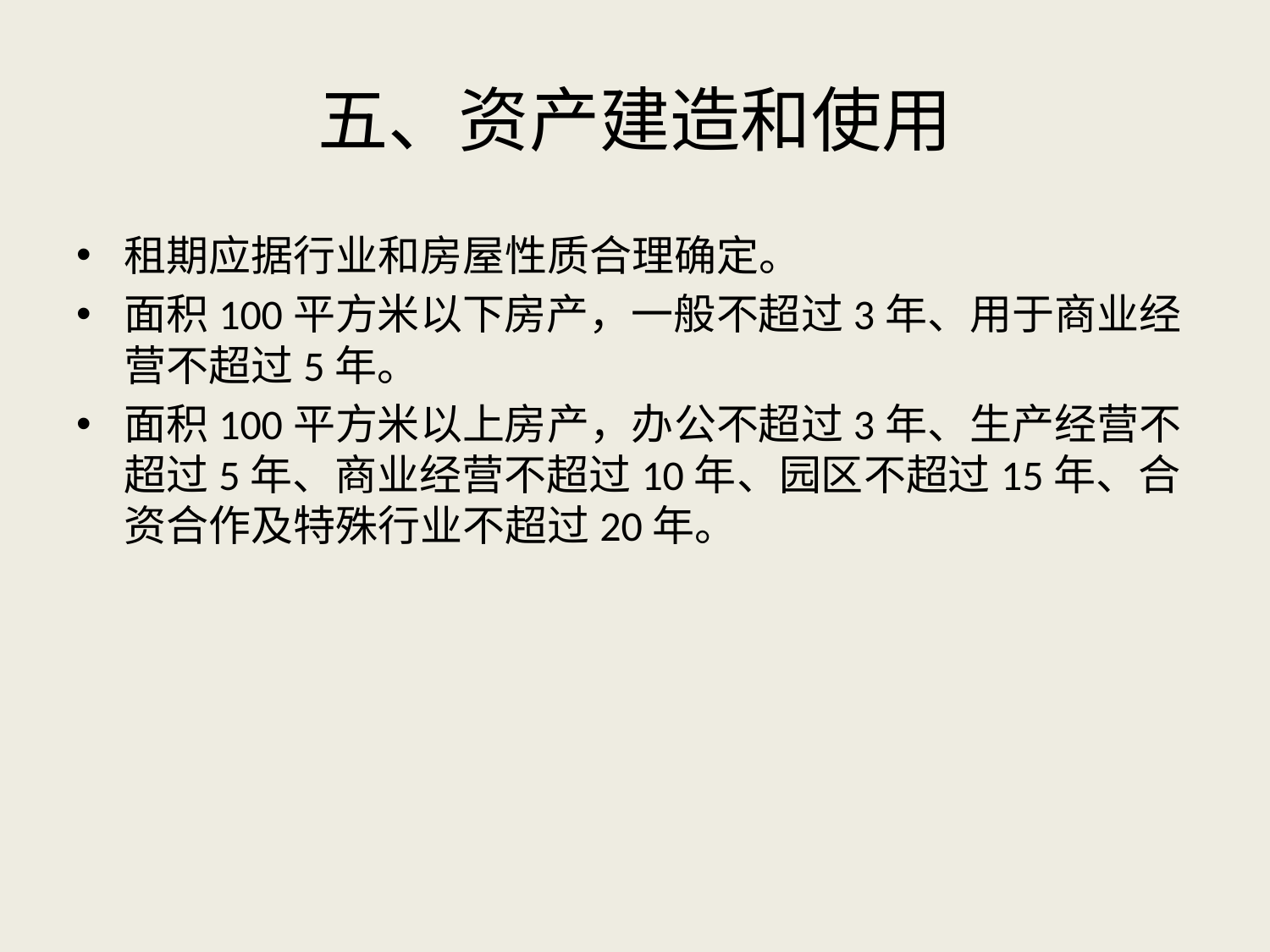

# 五、资产建造和使用
租期应据行业和房屋性质合理确定。
面积100平方米以下房产，一般不超过3年、用于商业经营不超过5年。
面积100平方米以上房产，办公不超过3年、生产经营不超过5年、商业经营不超过10年、园区不超过15年、合资合作及特殊行业不超过20年。